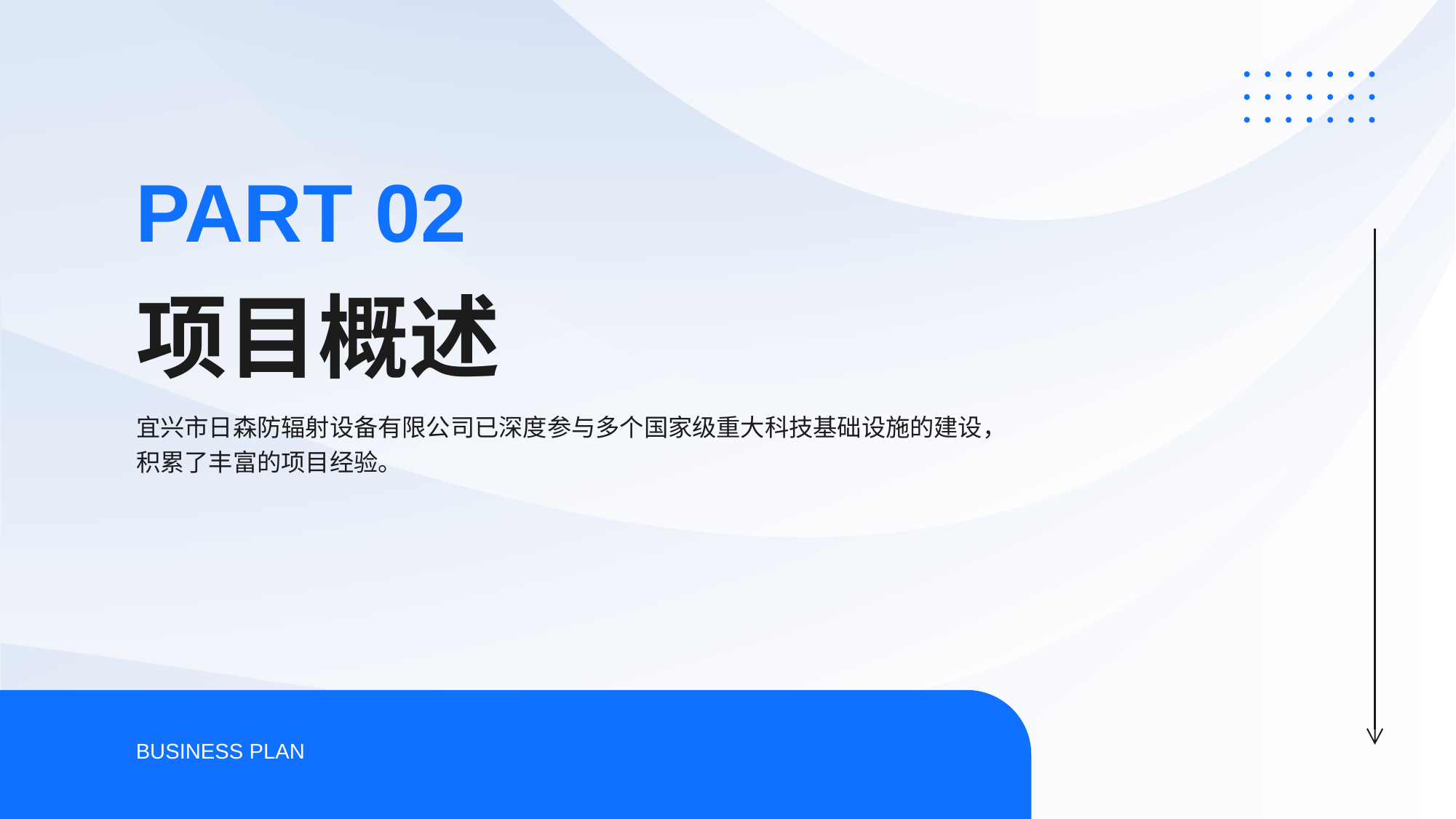

PART 02
# 项目概述
宜兴市日森防辐射设备有限公司已深度参与多个国家级重大科技基础设施的建设，积累了丰富的项目经验。
BUSINESS PLAN